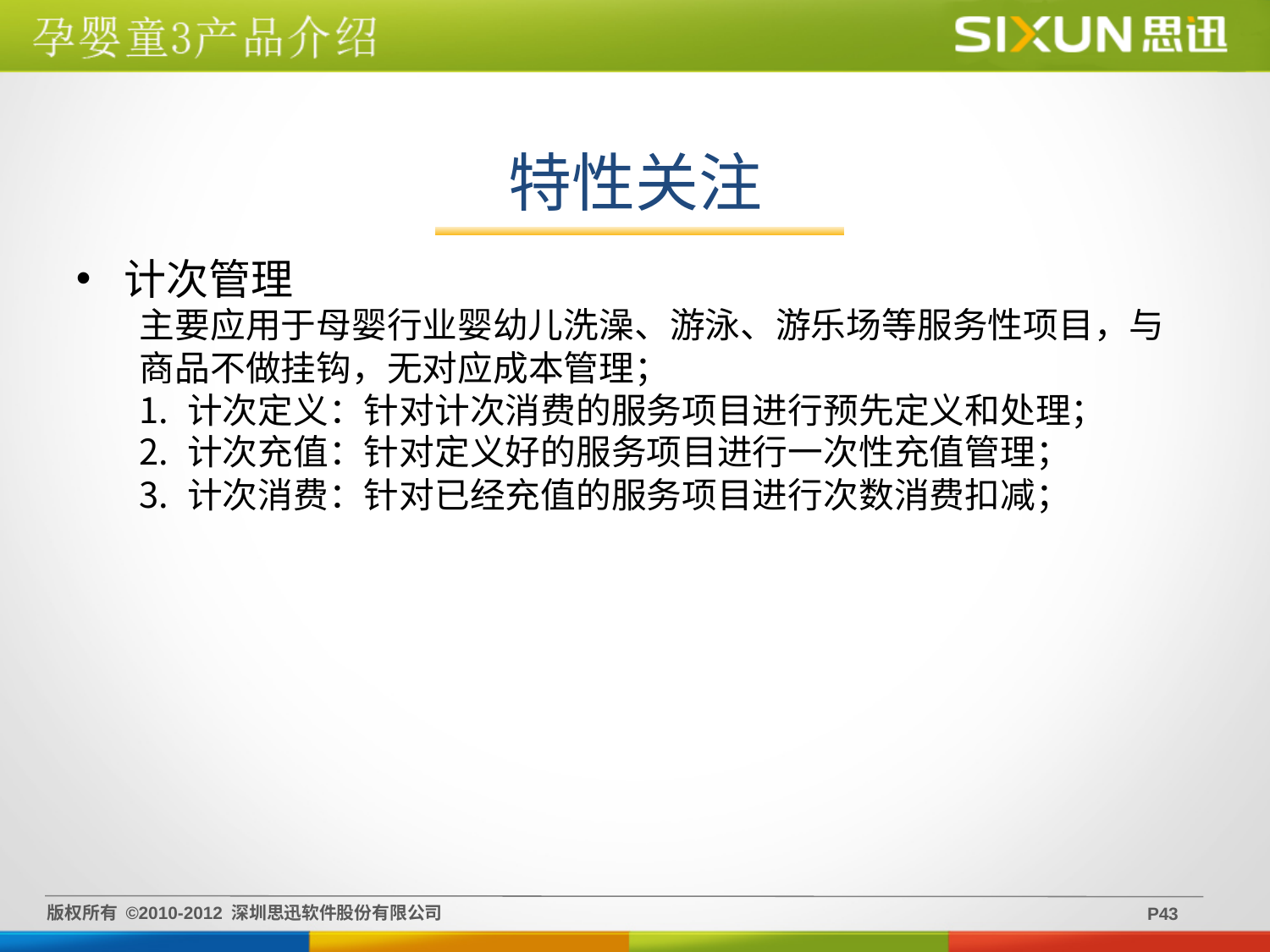

特性关注

计次管理
主要应用于母婴行业婴幼儿洗澡、游泳、游乐场等服务性项目，与商品不做挂钩，无对应成本管理；
计次定义：针对计次消费的服务项目进行预先定义和处理；
计次充值：针对定义好的服务项目进行一次性充值管理；
计次消费：针对已经充值的服务项目进行次数消费扣减；